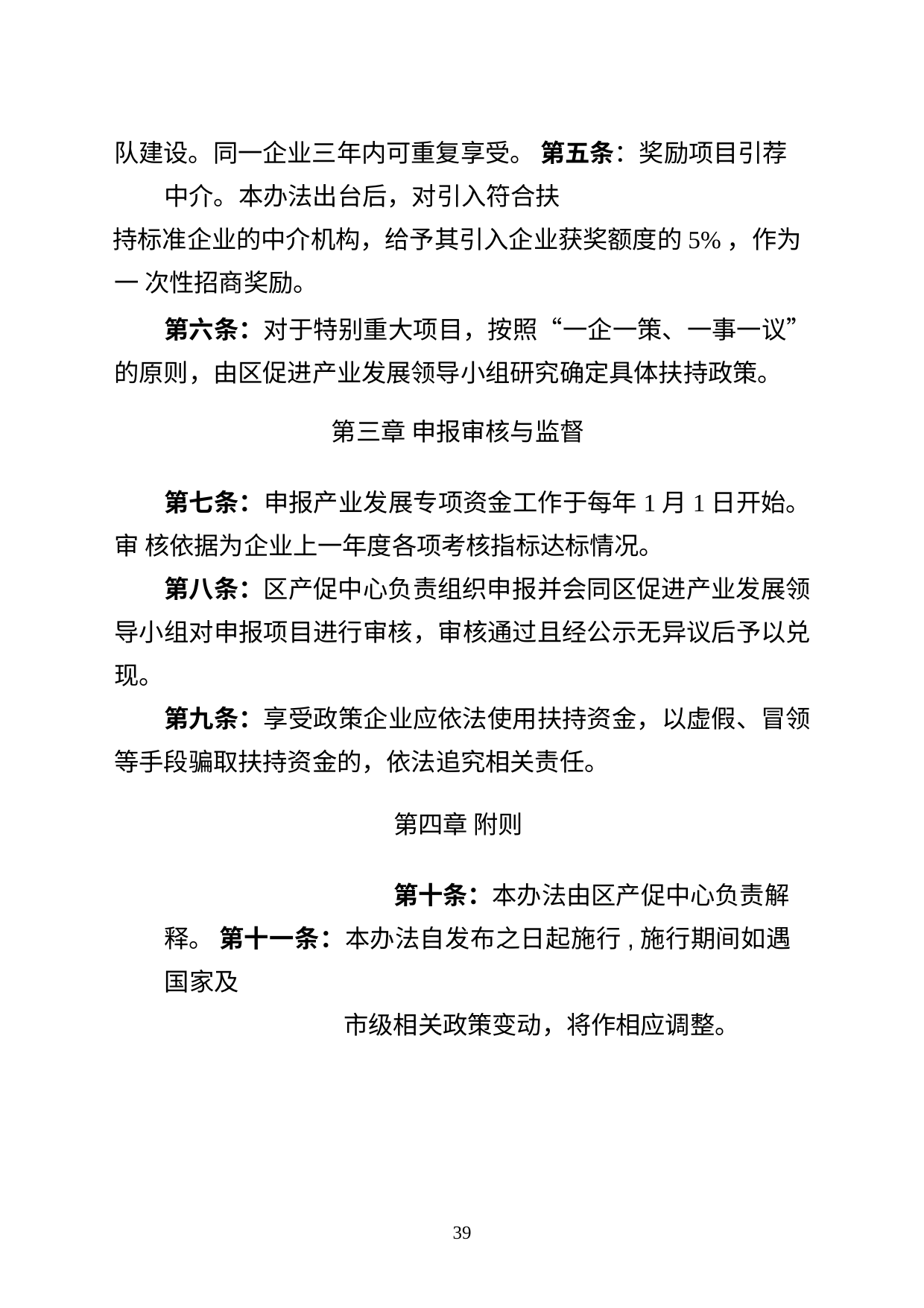

队建设。同一企业三年内可重复享受。 第五条：奖励项目引荐中介。本办法出台后，对引入符合扶
持标准企业的中介机构，给予其引入企业获奖额度的5%，作为一 次性招商奖励。
第六条：对于特别重大项目，按照“一企一策、一事一议” 的原则，由区促进产业发展领导小组研究确定具体扶持政策。

第三章 申报审核与监督

第七条：申报产业发展专项资金工作于每年1月1日开始。审 核依据为企业上一年度各项考核指标达标情况。
第八条：区产促中心负责组织申报并会同区促进产业发展领 导小组对申报项目进行审核，审核通过且经公示无异议后予以兑 现。
第九条：享受政策企业应依法使用扶持资金，以虚假、冒领 等手段骗取扶持资金的，依法追究相关责任。

第四章 附则

第十条：本办法由区产促中心负责解释。 第十一条：本办法自发布之日起施行,施行期间如遇国家及
市级相关政策变动，将作相应调整。
39